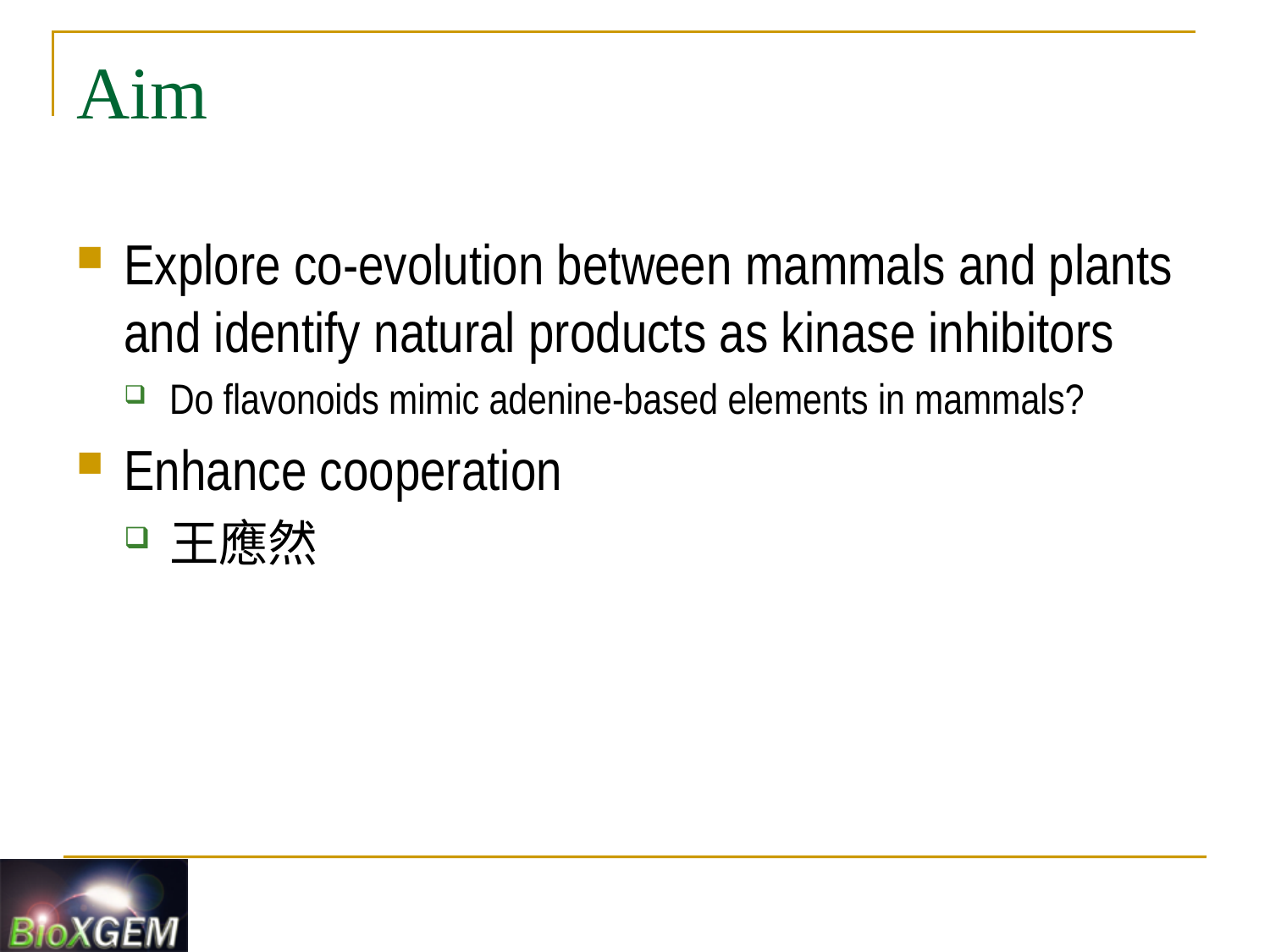

# Aim
Explore co-evolution between mammals and plants and identify natural products as kinase inhibitors
Do flavonoids mimic adenine-based elements in mammals?
Enhance cooperation
王應然